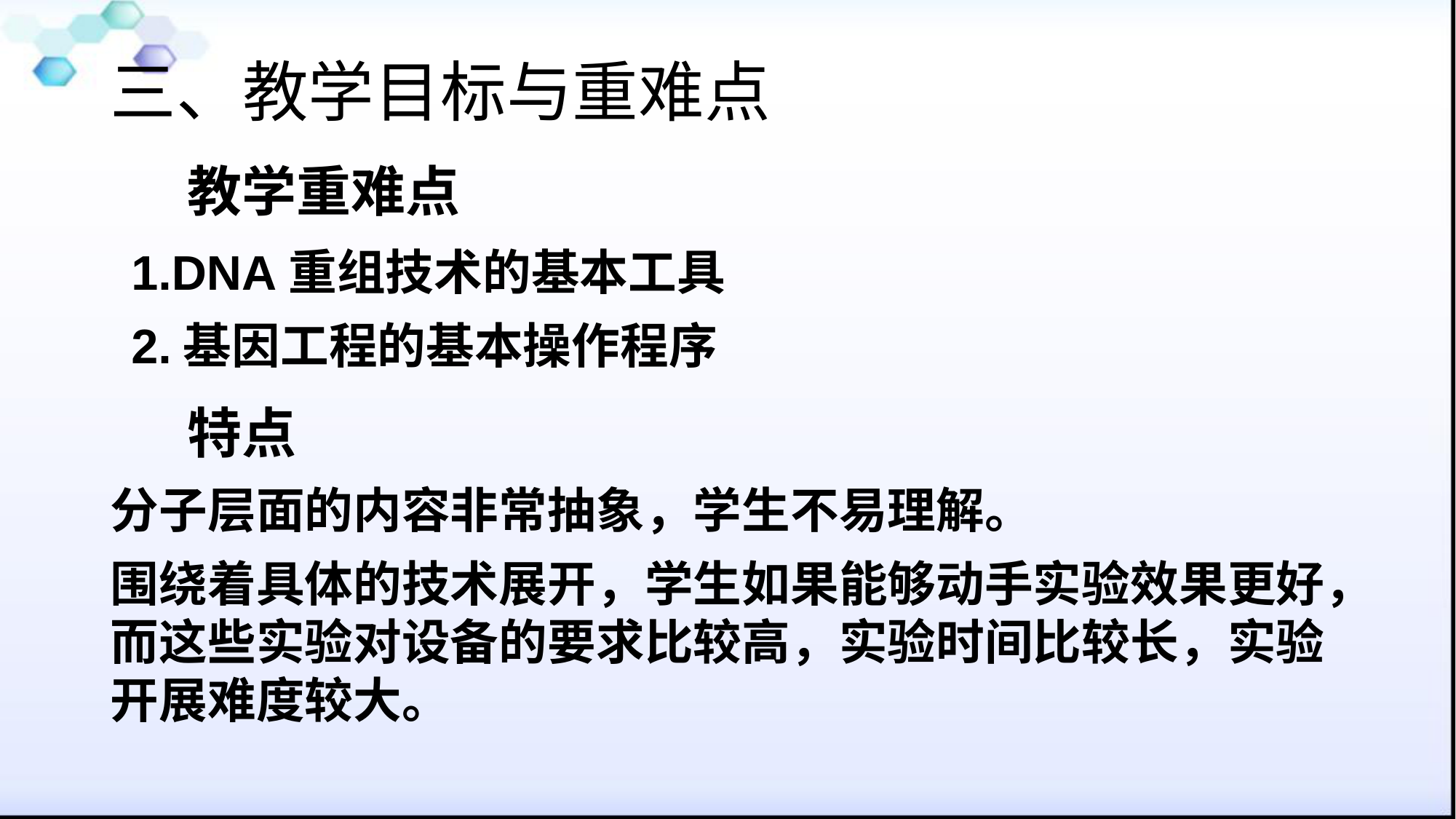

三、教学目标与重难点
# 教学重难点
1.DNA重组技术的基本工具
2.基因工程的基本操作程序

特点
分子层面的内容非常抽象，学生不易理解。
围绕着具体的技术展开，学生如果能够动手实验效果更好，而这些实验对设备的要求比较高，实验时间比较长，实验开展难度较大。